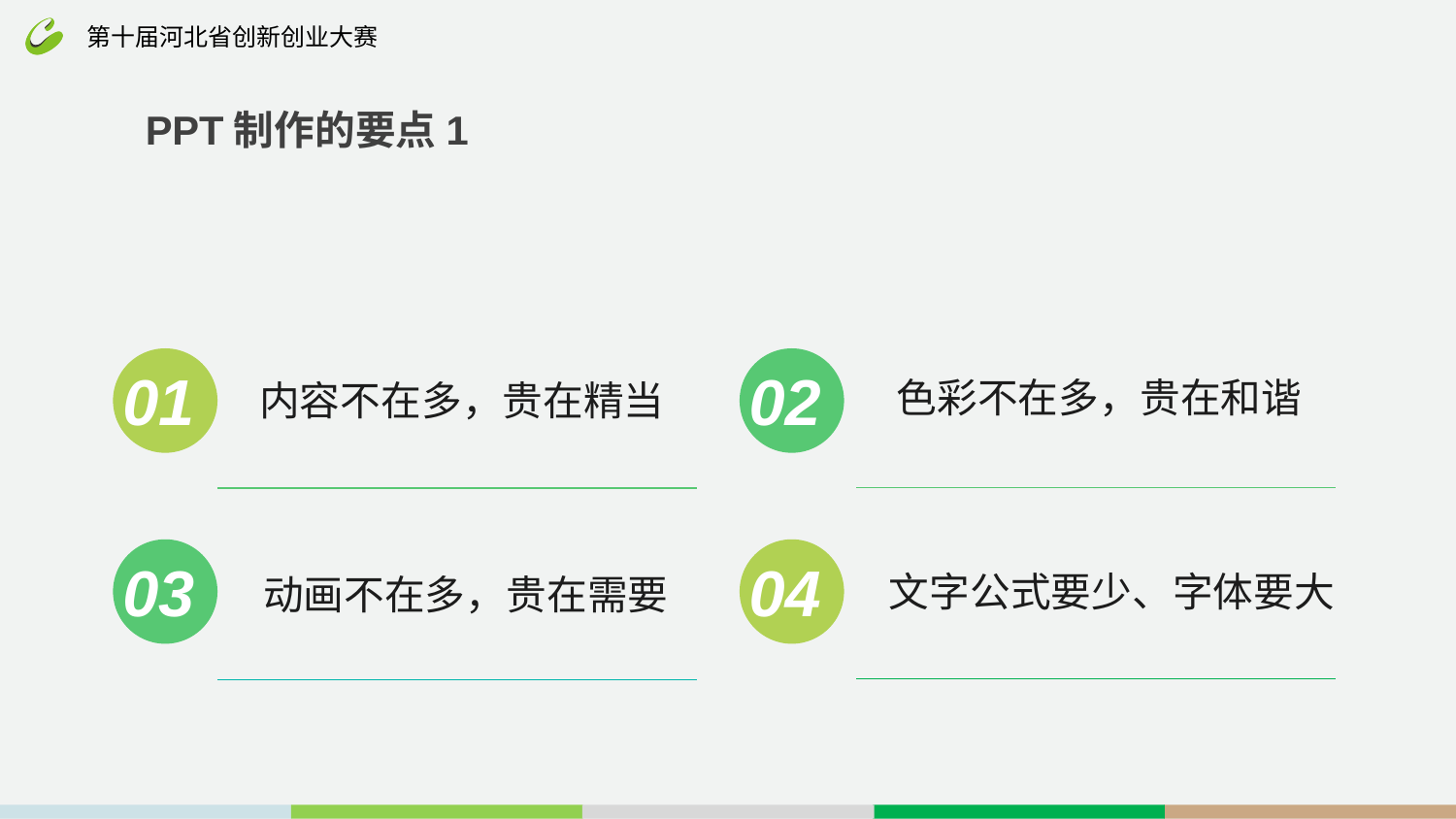

PPT制作的要点1

01
内容不在多，贵在精当

02
色彩不在多，贵在和谐

03

04
文字公式要少、字体要大
动画不在多，贵在需要